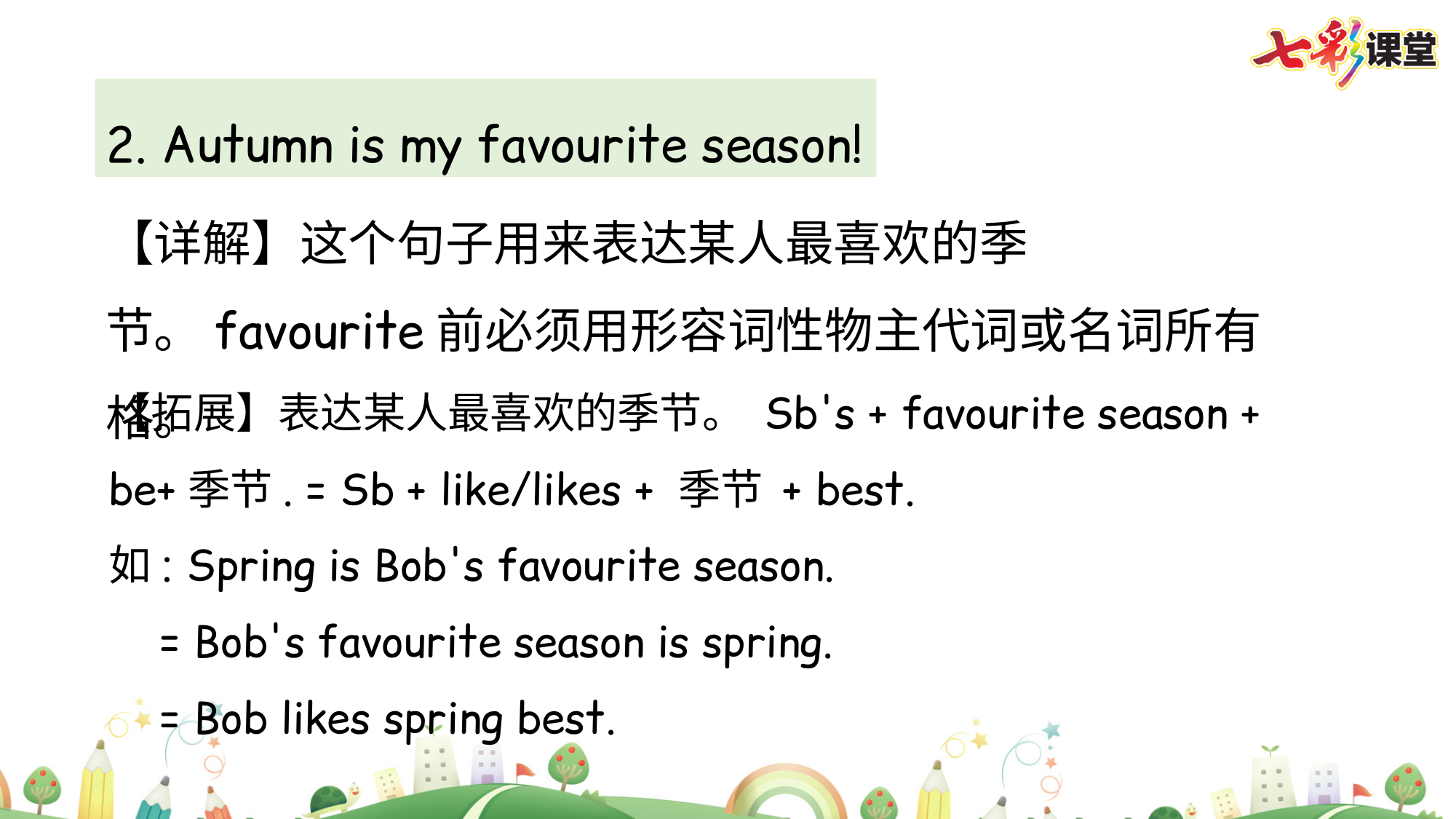

2. Autumn is my favourite season!
【详解】这个句子用来表达某人最喜欢的季节。favourite前必须用形容词性物主代词或名词所有格。
【拓展】表达某人最喜欢的季节。 Sb's + favourite season + be+季节. = Sb + like/likes + 季节 + best.
如: Spring is Bob's favourite season.
    = Bob's favourite season is spring.
    = Bob likes spring best.